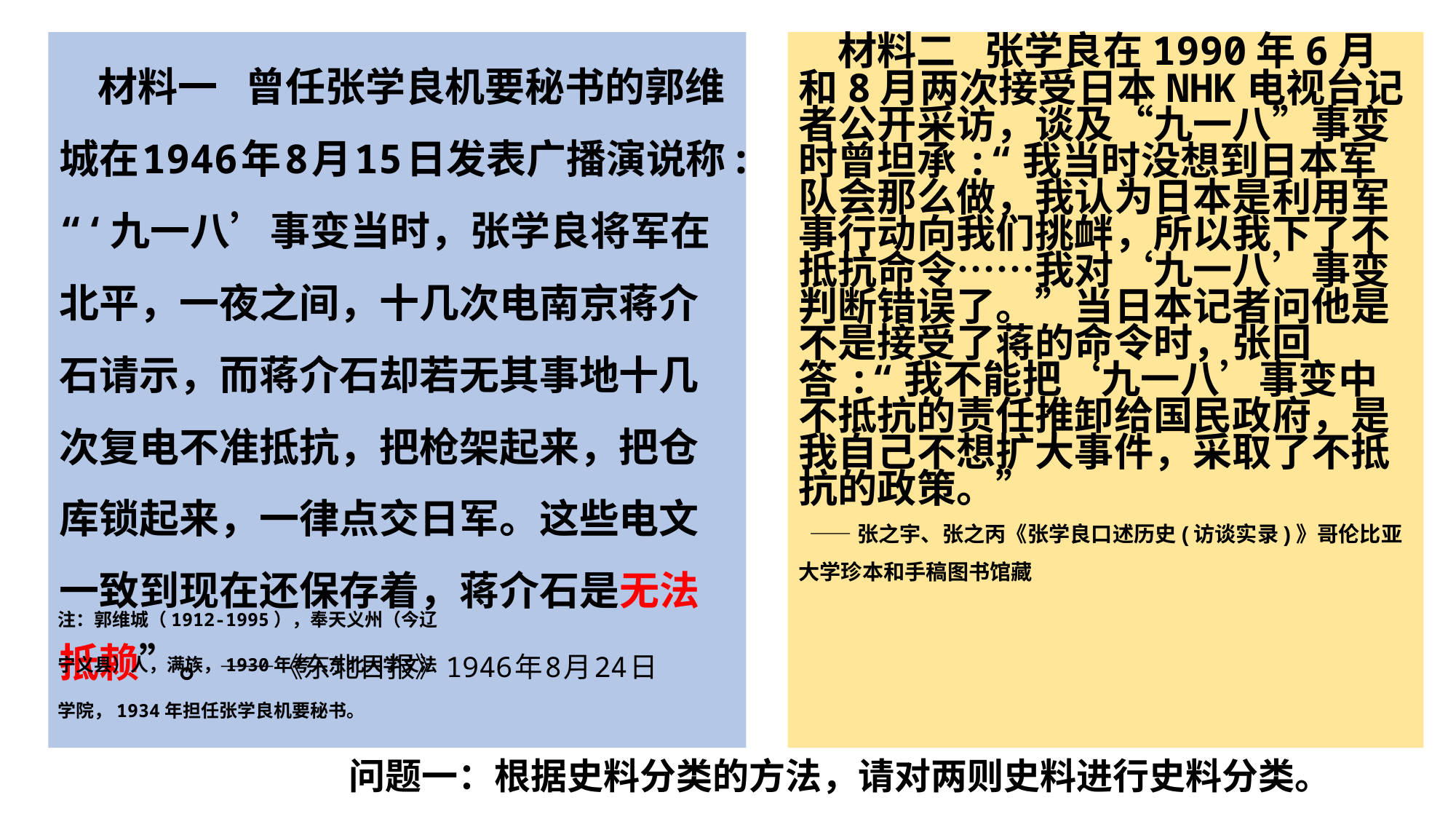

材料一   曾任张学良机要秘书的郭维城在1946年8月15日发表广播演说称:“‘九一八’事变当时，张学良将军在北平，一夜之间，十几次电南京蒋介石请示，而蒋介石却若无其事地十几次复电不准抵抗，把枪架起来，把仓库锁起来，一律点交日军。这些电文一致到现在还保存着，蒋介石是无法抵赖”。——《东北日报》1946年8月24日
   材料二   张学良在1990年6月和8月两次接受日本NHK电视台记者公开采访，谈及“九一八”事变时曾坦承:“我当时没想到日本军队会那么做，我认为日本是利用军事行动向我们挑衅，所以我下了不抵抗命令……我对‘九一八’事变判断错误了。”当日本记者问他是不是接受了蒋的命令时，张回答:“我不能把‘九一八’事变中不抵抗的责任推卸给国民政府，是我自己不想扩大事件，采取了不抵抗的政策。”
  ——张之宇、张之丙《张学良口述历史(访谈实录)》哥伦比亚大学珍本和手稿图书馆藏
注：郭维城（1912-1995），奉天义州（今辽
宁义县）人，满族，1930年考入东北大学文法
学院，1934年担任张学良机要秘书。
问题一：根据史料分类的方法，请对两则史料进行史料分类。